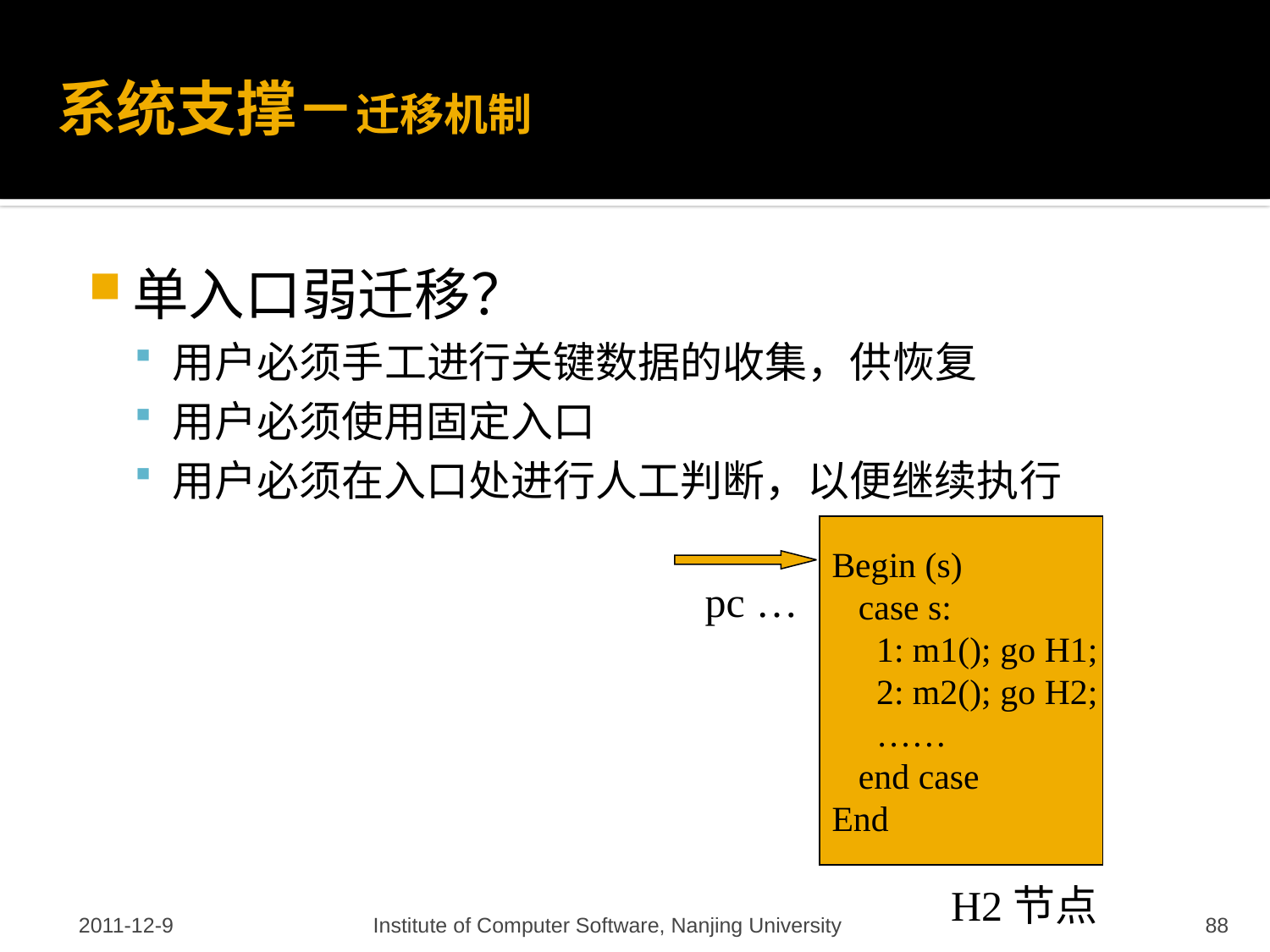

# 系统支撑－迁移机制
单入口弱迁移？
用户必须手工进行关键数据的收集，供恢复
用户必须使用固定入口
用户必须在入口处进行人工判断，以便继续执行
Begin (s)
   case s:
     1: m1(); go H1;
     2: m2(); go H2;
     ……
   end case
End

pc …
H2节点

2011-12-9
Institute of Computer Software, Nanjing University
88